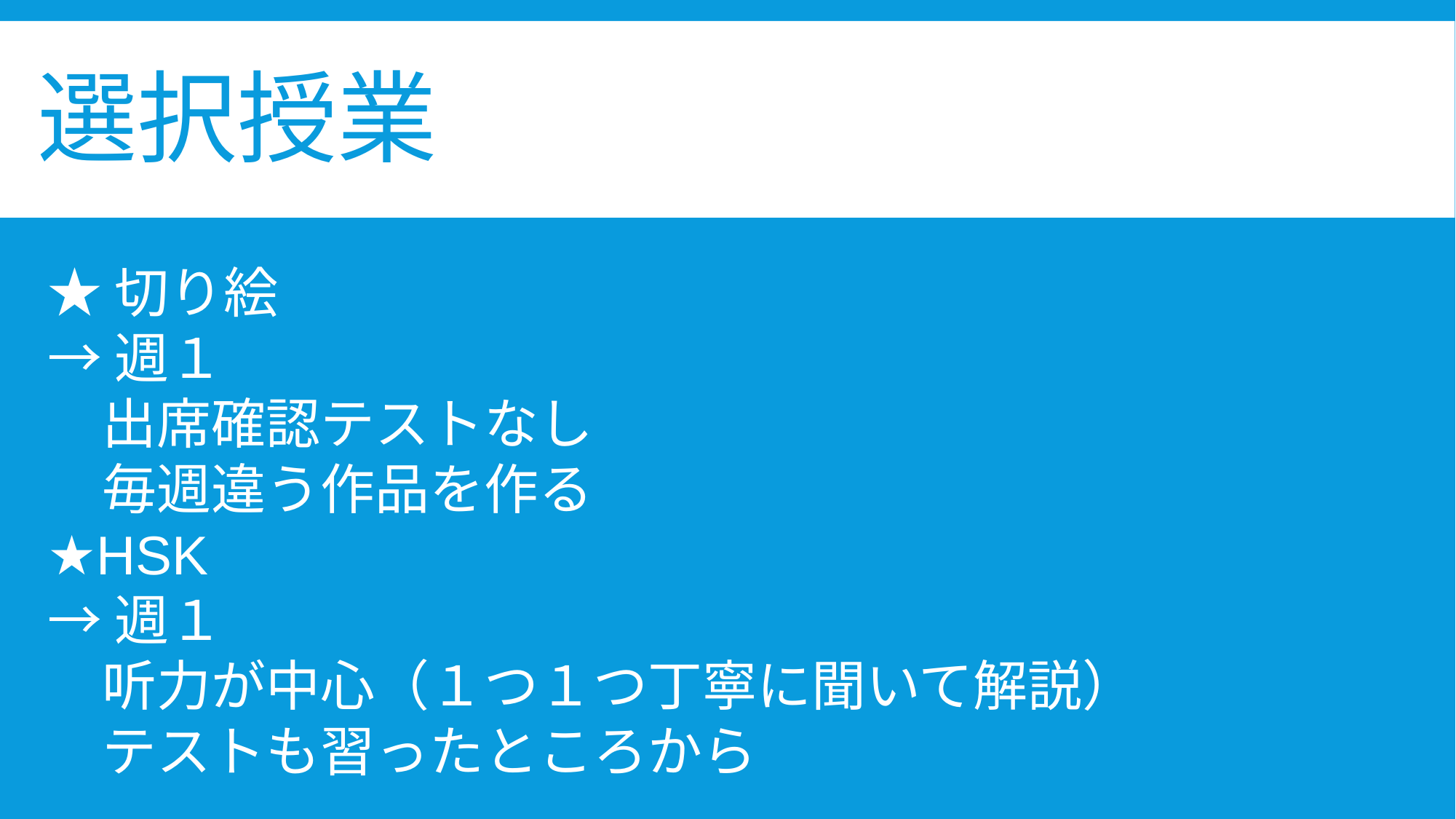

# 選択授業
★切り絵
→週１
　出席確認テストなし
　毎週違う作品を作る
★HSK
→週１
　听力が中心（１つ１つ丁寧に聞いて解説）
　テストも習ったところから